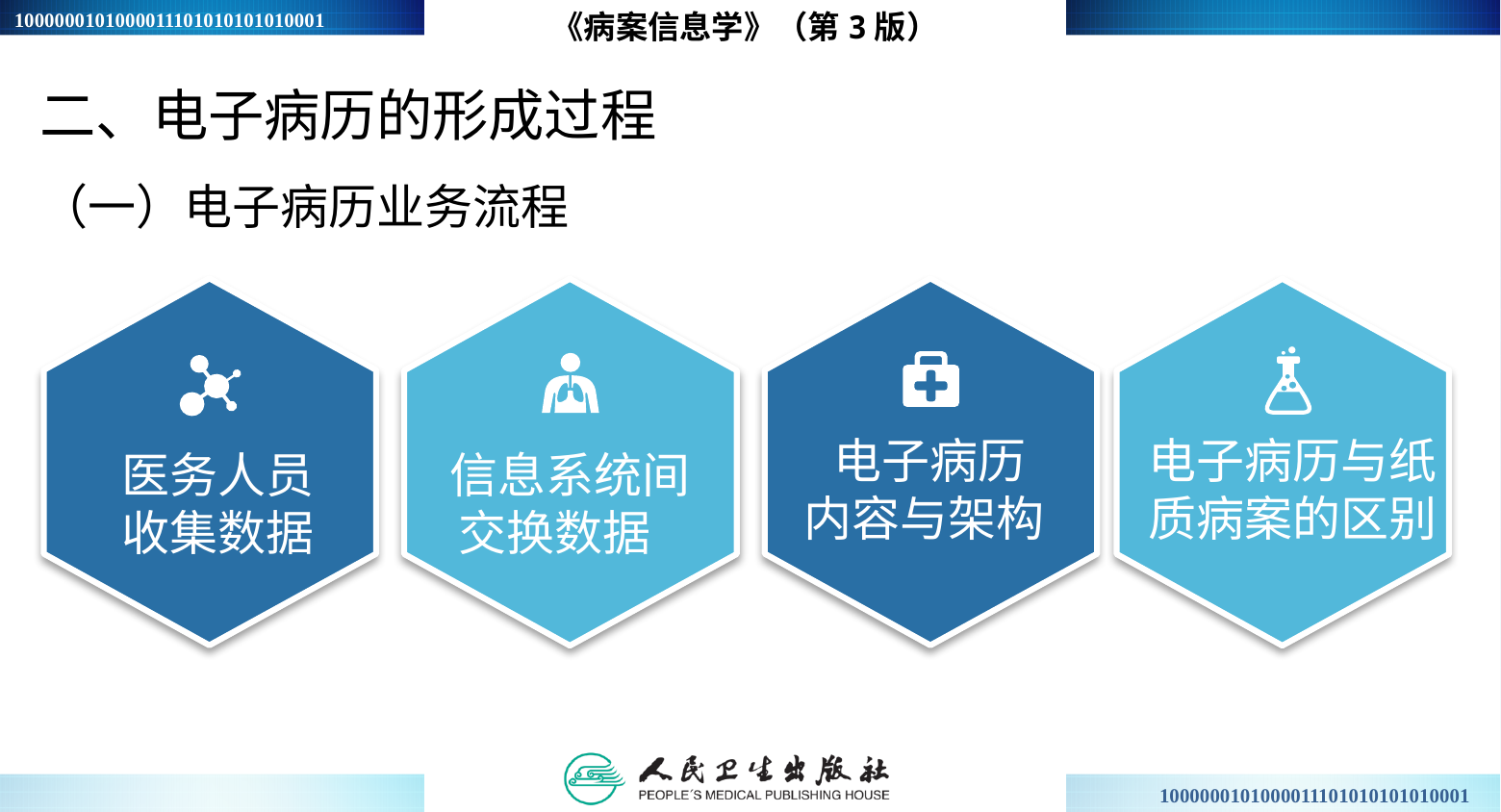

《病案信息学》（第3版）
二、电子病历的形成过程
（一）电子病历业务流程

电子病历
内容与架构
电子病历与纸质病案的区别
医务人员
收集数据
信息系统间
交换数据